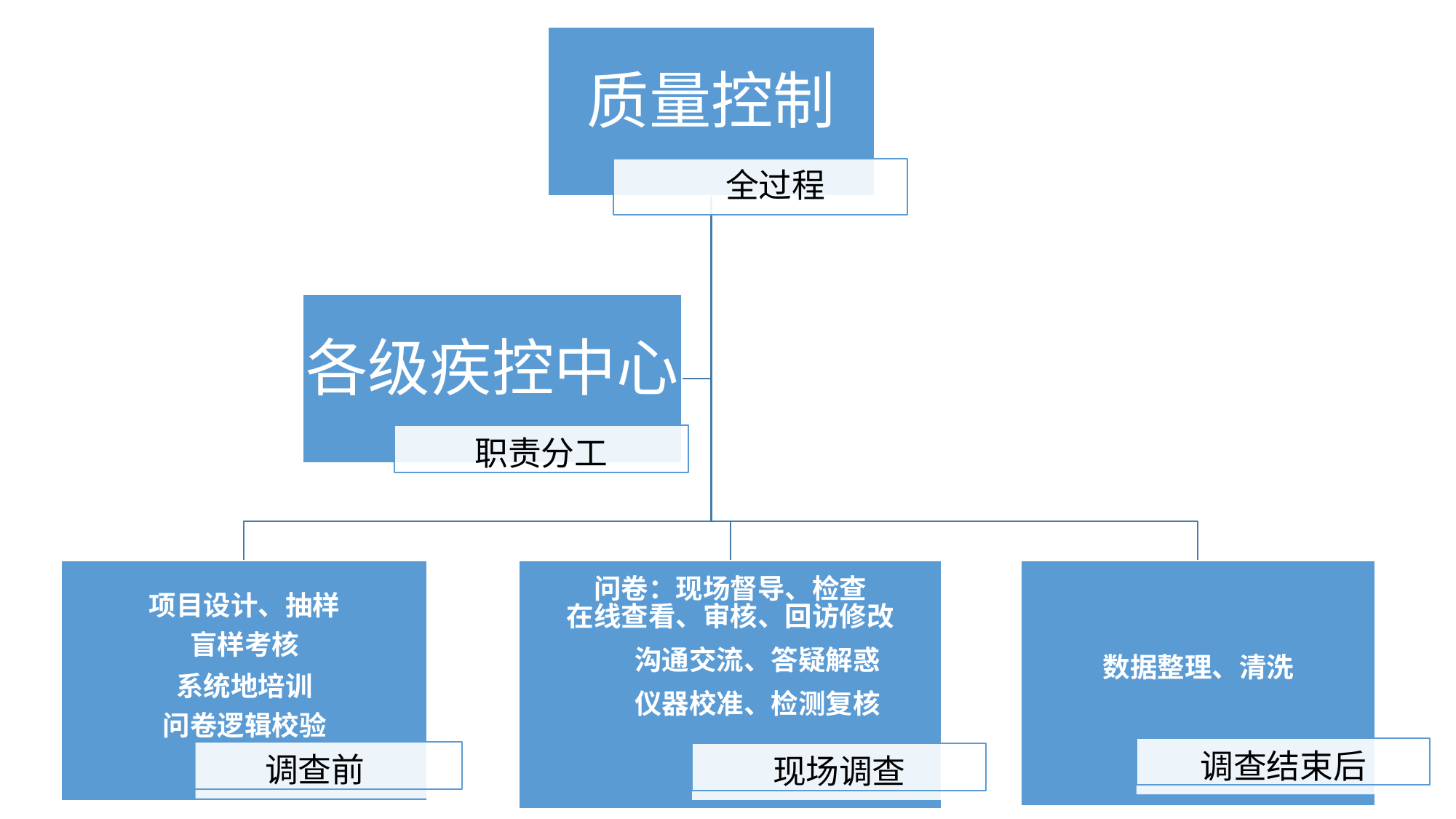

# 质量控制

全过程

各级疾控中心

职责分工

问卷：现场督导、检查 在线查看、审核、回访修改
沟通交流、答疑解惑
仪器校准、检测复核
项目设计、抽样 盲样考核
系统地培训 问卷逻辑校验
数据整理、清洗

调查结束后
调查前

现场调查